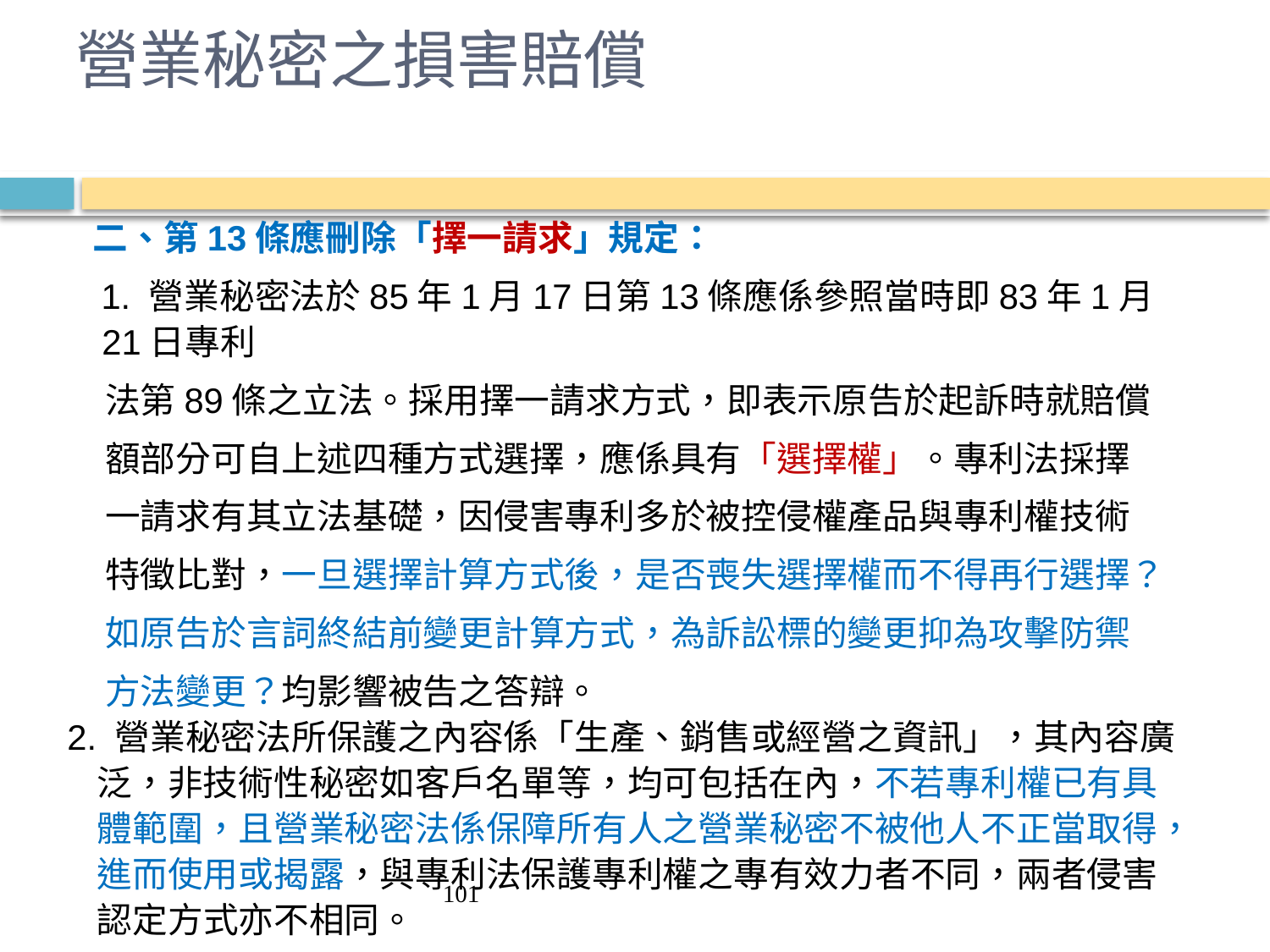

# 營業秘密之損害賠償
　二、第13條應刪除「擇一請求」規定：
　1. 營業秘密法於85年1月17日第13條應係參照當時即83年1月21日專利
     法第89條之立法。採用擇一請求方式，即表示原告於起訴時就賠償
     額部分可自上述四種方式選擇，應係具有「選擇權」。專利法採擇
     一請求有其立法基礎，因侵害專利多於被控侵權產品與專利權技術
     特徵比對，一旦選擇計算方式後，是否喪失選擇權而不得再行選擇？
     如原告於言詞終結前變更計算方式，為訴訟標的變更抑為攻擊防禦
     方法變更？均影響被告之答辯。
 2. 營業秘密法所保護之內容係「生產、銷售或經營之資訊」，其內容廣
    泛，非技術性秘密如客戶名單等，均可包括在內，不若專利權已有具
    體範圍，且營業秘密法係保障所有人之營業秘密不被他人不正當取得，
    進而使用或揭露，與專利法保護專利權之專有效力者不同，兩者侵害
    認定方式亦不相同。
101